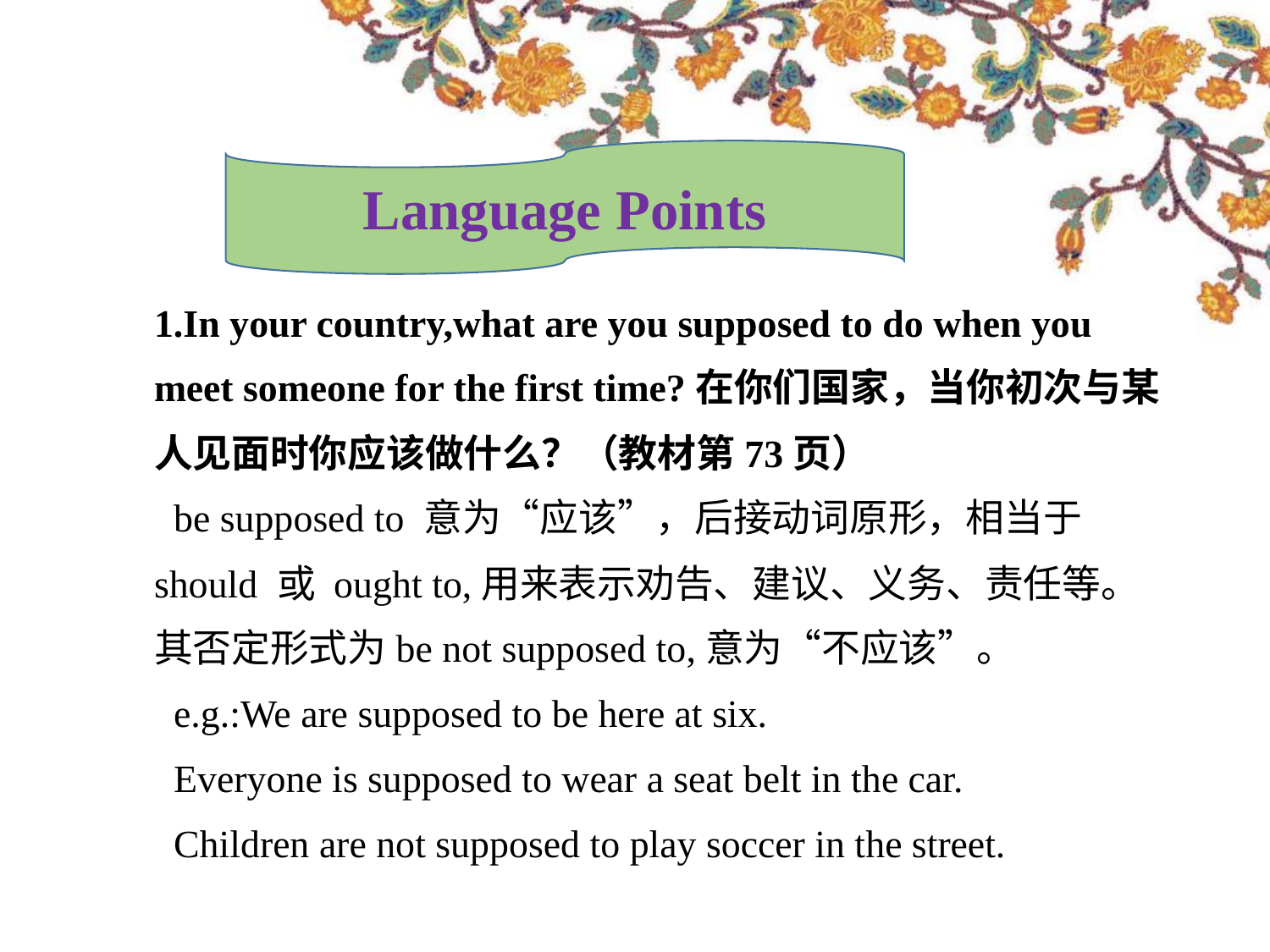

Language Points
1.In your country,what are you supposed to do when you meet someone for the first time?在你们国家，当你初次与某人见面时你应该做什么？（教材第73页）
  be supposed to 意为“应该”，后接动词原形，相当于should 或 ought to,用来表示劝告、建议、义务、责任等。其否定形式为be not supposed to,意为“不应该”。
  e.g.:We are supposed to be here at six.
  Everyone is supposed to wear a seat belt in the car.
  Children are not supposed to play soccer in the street.